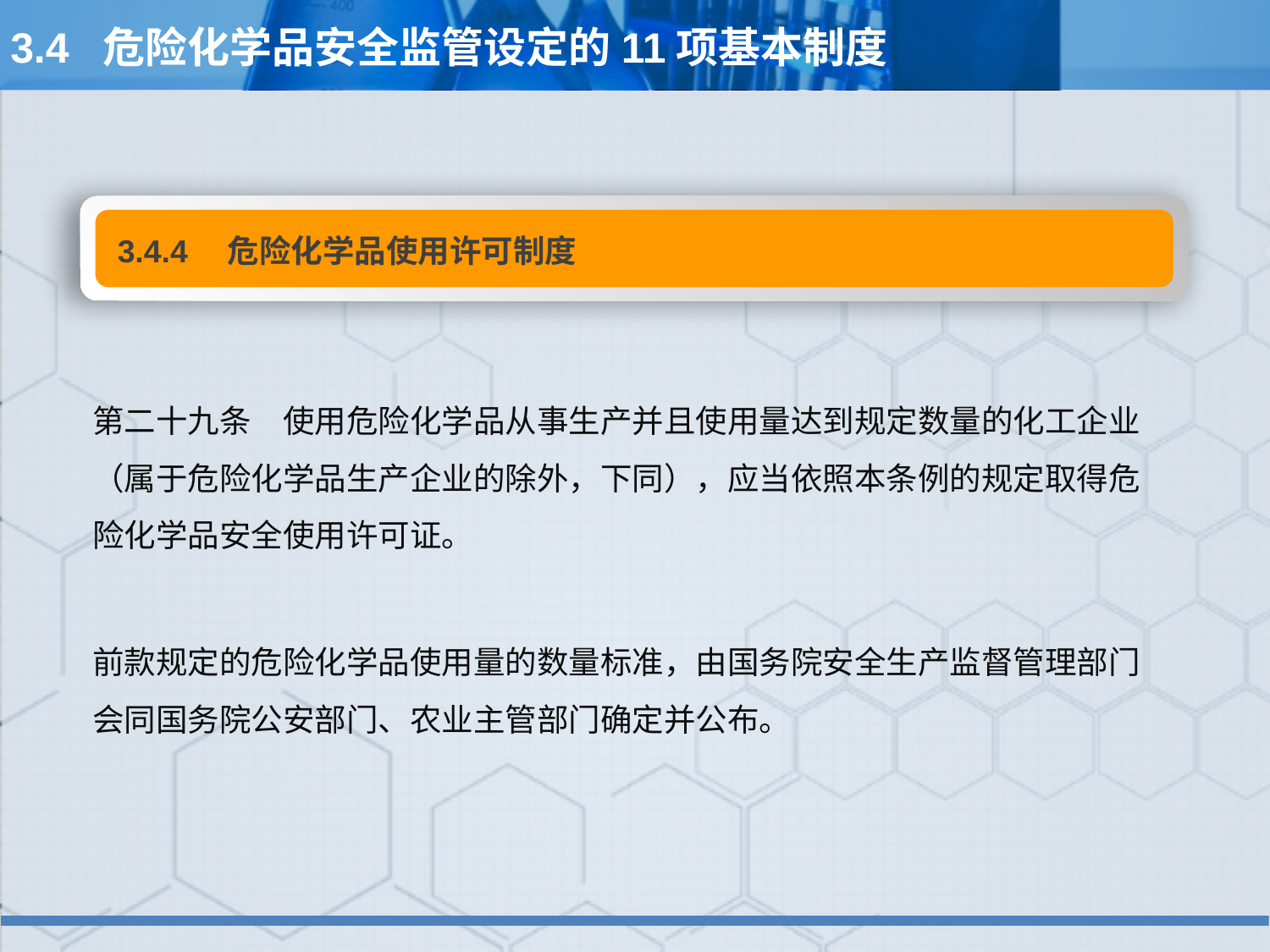

3.4  危险化学品安全监管设定的11项基本制度

3.4.4　危险化学品使用许可制度
第二十九条　使用危险化学品从事生产并且使用量达到规定数量的化工企业（属于危险化学品生产企业的除外，下同），应当依照本条例的规定取得危险化学品安全使用许可证。

前款规定的危险化学品使用量的数量标准，由国务院安全生产监督管理部门会同国务院公安部门、农业主管部门确定并公布。